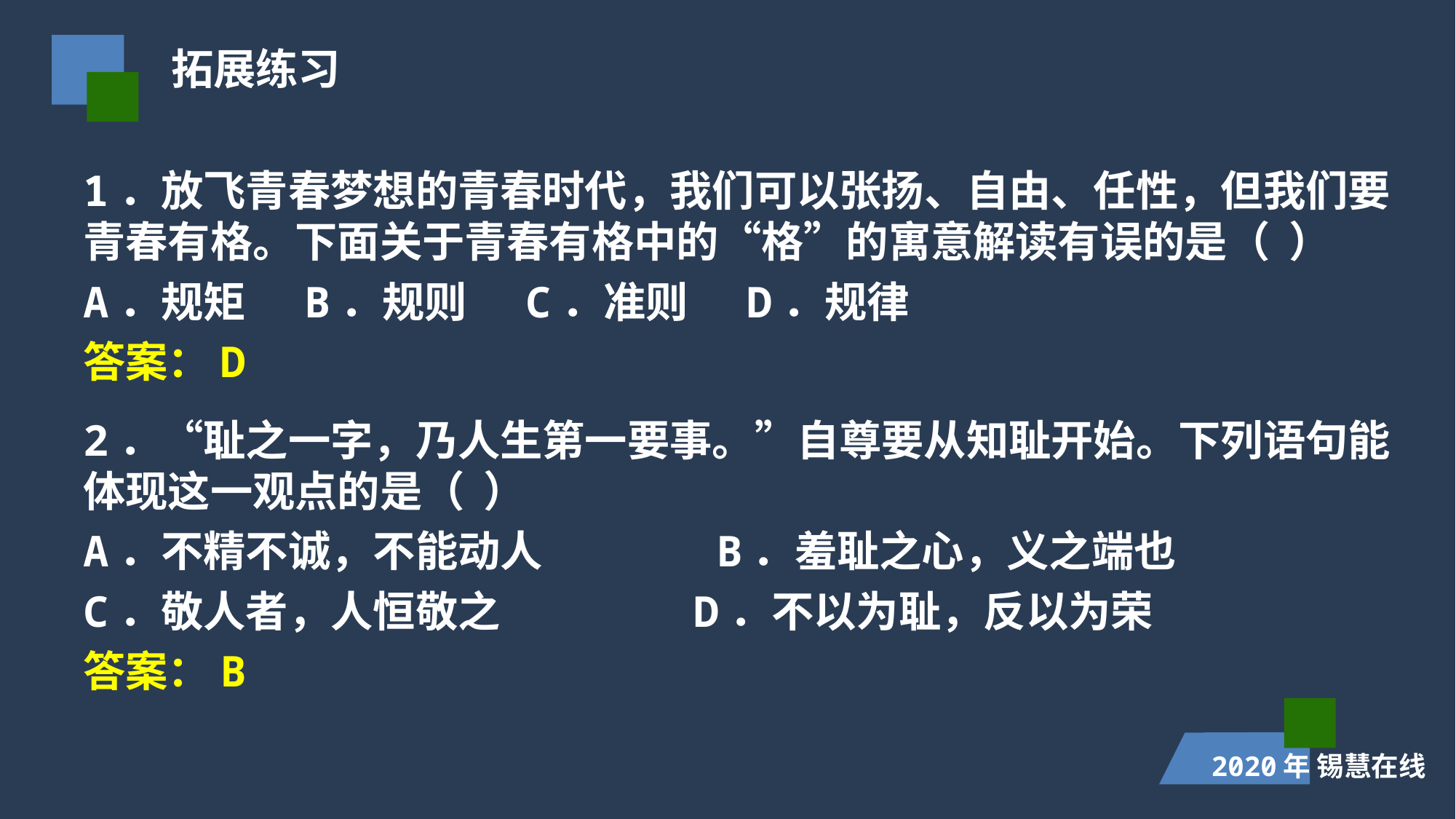

拓展练习
1．放飞青春梦想的青春时代，我们可以张扬、自由、任性，但我们要青春有格。下面关于青春有格中的“格”的寓意解读有误的是（  ）
A．规矩     B．规则     C．准则     D．规律
答案：D
2．“耻之一字，乃人生第一要事。”自尊要从知耻开始。下列语句能体现这一观点的是（  ）
A．不精不诚，不能动人                 B．羞耻之心，义之端也
C．敬人者，人恒敬之                   D．不以为耻，反以为荣
答案：B